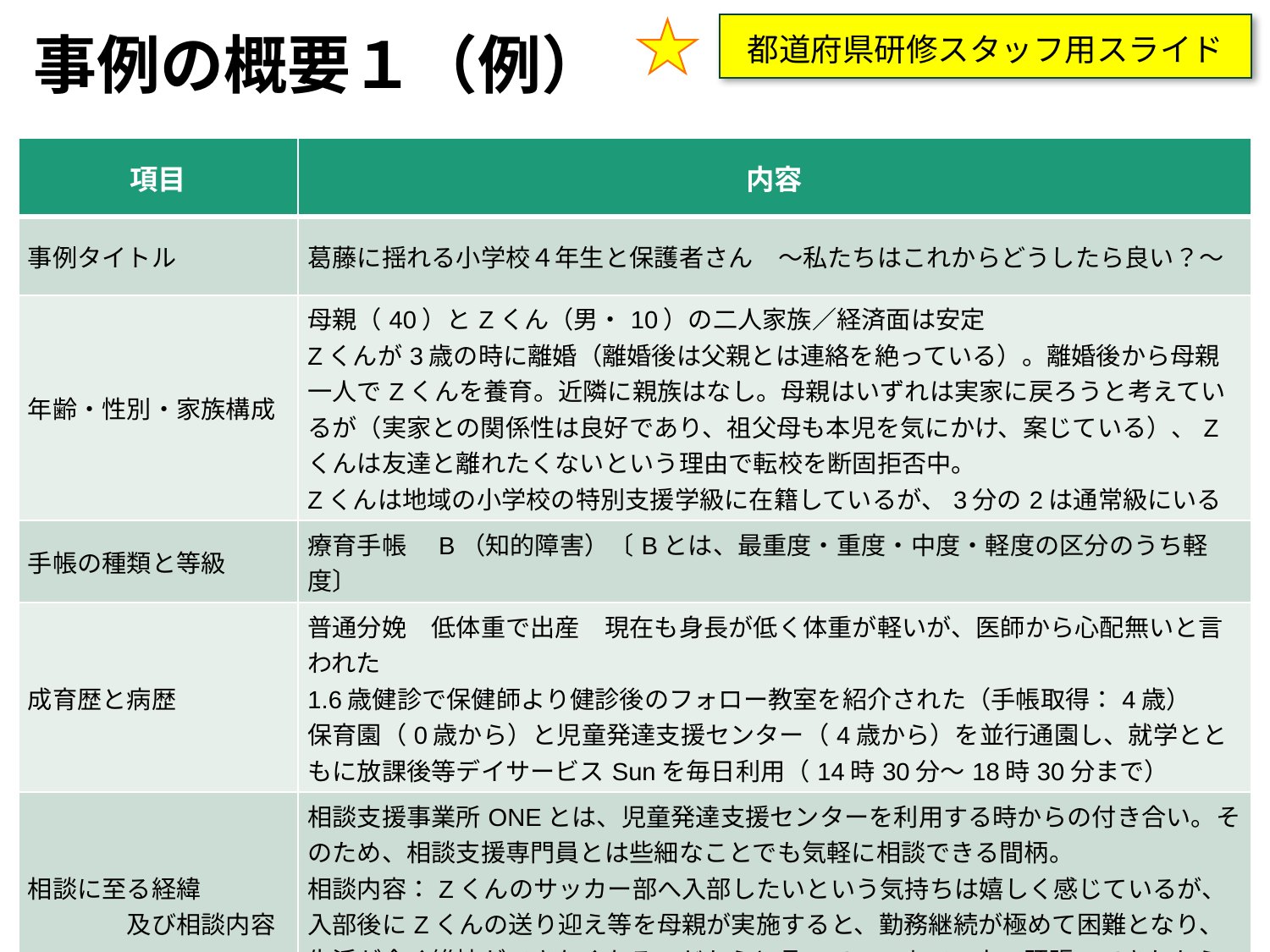

都道府県研修スタッフ用スライド
事例の概要１（例）

| 項目 | 内容 |
| --- | --- |
| 事例タイトル | 葛藤に揺れる小学校４年生と保護者さん　〜私たちはこれからどうしたら良い？〜 |
| 年齢・性別・家族構成 | 母親（40）とZくん（男・10）の二人家族／経済面は安定 Zくんが3歳の時に離婚（離婚後は父親とは連絡を絶っている）。離婚後から母親一人でZくんを養育。近隣に親族はなし。母親はいずれは実家に戻ろうと考えているが（実家との関係性は良好であり、祖父母も本児を気にかけ、案じている）、Zくんは友達と離れたくないという理由で転校を断固拒否中。 Zくんは地域の小学校の特別支援学級に在籍しているが、3分の2は通常級にいる |
| 手帳の種類と等級 | 療育手帳　B（知的障害）〔Bとは、最重度・重度・中度・軽度の区分のうち軽度〕 |
| 成育歴と病歴 | 普通分娩　低体重で出産　現在も身長が低く体重が軽いが、医師から心配無いと言われた 1.6歳健診で保健師より健診後のフォロー教室を紹介された（手帳取得：4歳） 保育園（0歳から）と児童発達支援センター（4歳から）を並行通園し、就学とともに放課後等デイサービスSunを毎日利用（14時30分～18時30分まで） |
| 相談に至る経緯 　　　　及び相談内容 | 相談支援事業所ONEとは、児童発達支援センターを利用する時からの付き合い。そのため、相談支援専門員とは些細なことでも気軽に相談できる間柄。 相談内容：Zくんのサッカー部へ入部したいという気持ちは嬉しく感じているが、入部後にZくんの送り迎え等を母親が実施すると、勤務継続が極めて困難となり、生活が全く維持ができなくなる…だからと言ってここまで一人で頑張ってきたから、生活保護は絶対に受けたくない…どうしたら良いのか…。 |